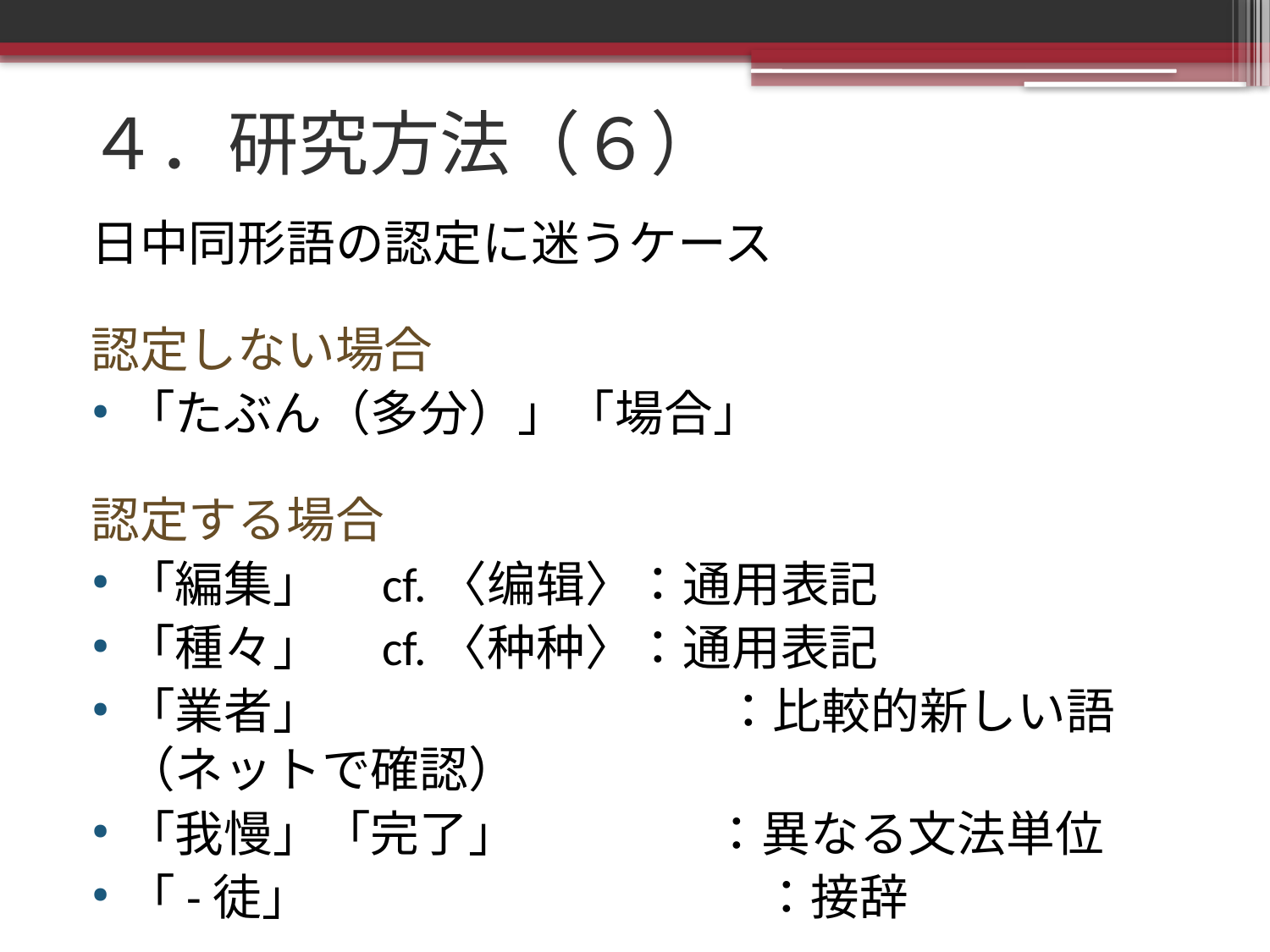

# ４．研究方法（６）
日中同形語の認定に迷うケース

認定しない場合
「たぶん（多分）」「場合」

認定する場合
「編集」　cf.〈编辑〉：通用表記
「種々」　cf.〈种种〉：通用表記
「業者」　　　　　　　　 ：比較的新しい語（ネットで確認）
「我慢」「完了」　　　　：異なる文法単位
「-徒」　　　　　　　　　 ：接辞